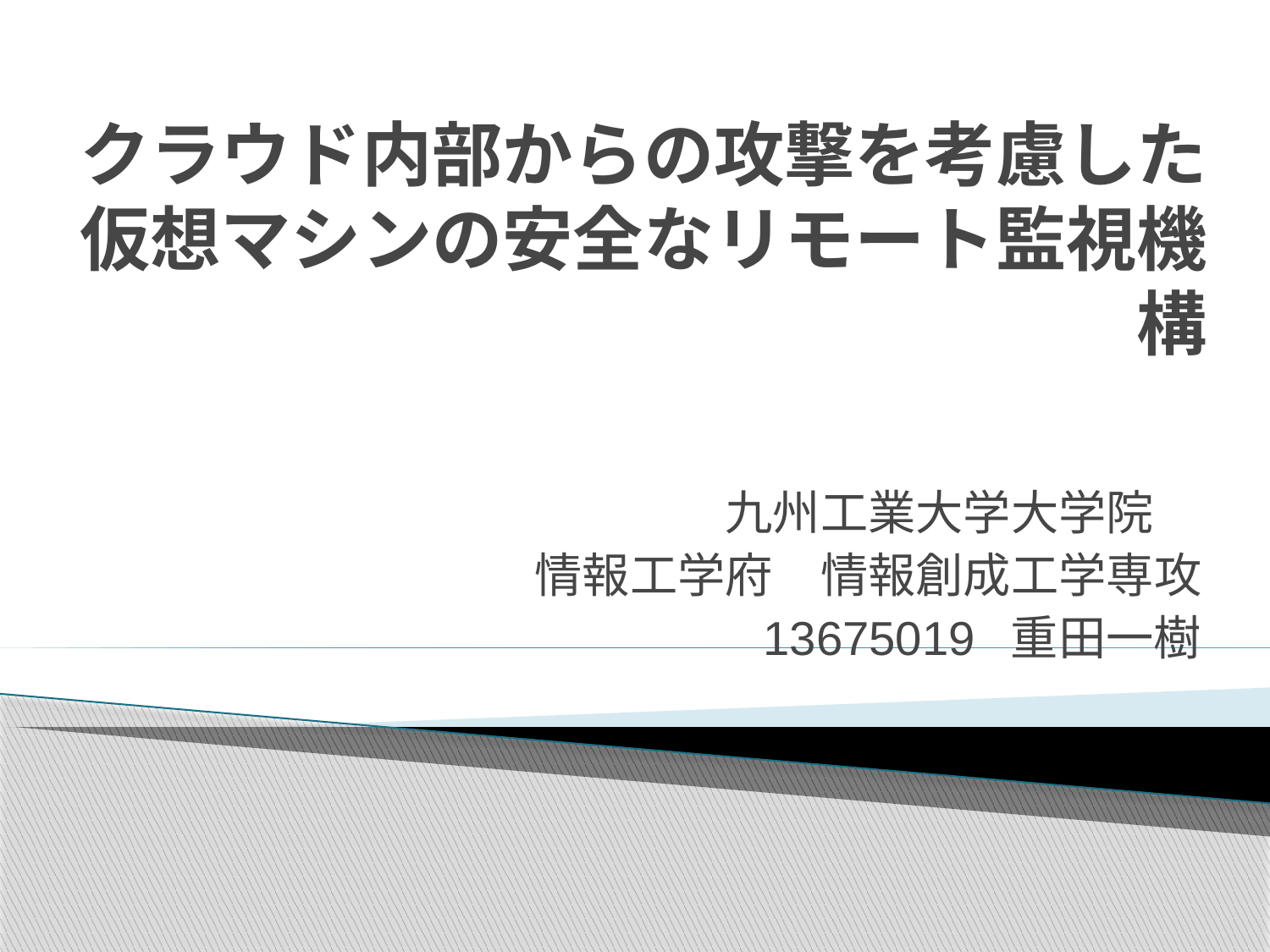

# クラウド内部からの攻撃を考慮した 仮想マシンの安全なリモート監視機構
九州工業大学大学院
情報工学府　情報創成工学専攻
13675019  重田一樹